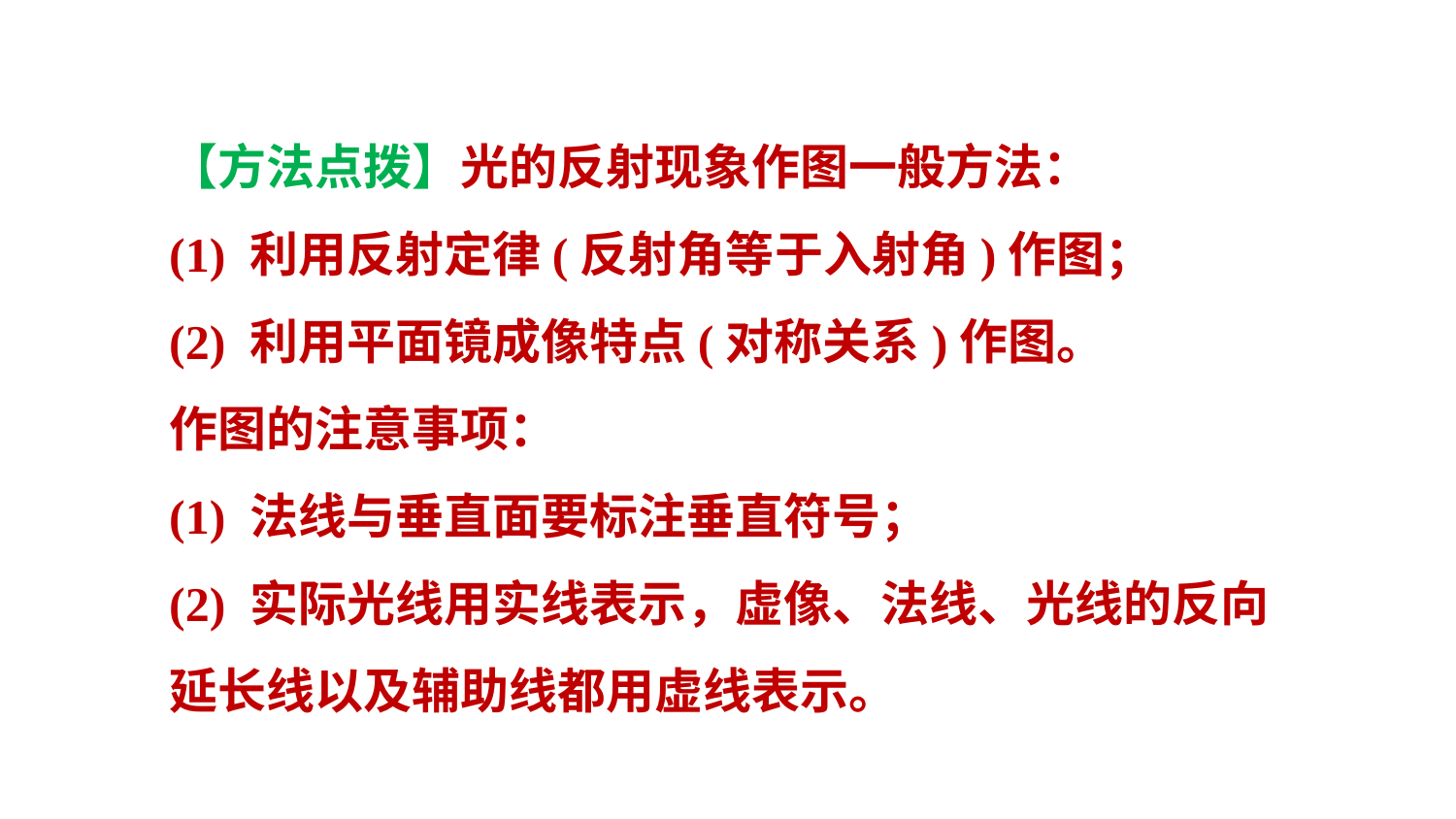

【方法点拨】光的反射现象作图一般方法：
(1) 利用反射定律(反射角等于入射角)作图；
(2) 利用平面镜成像特点(对称关系)作图。
作图的注意事项：
(1) 法线与垂直面要标注垂直符号；
(2) 实际光线用实线表示，虚像、法线、光线的反向延长线以及辅助线都用虚线表示。